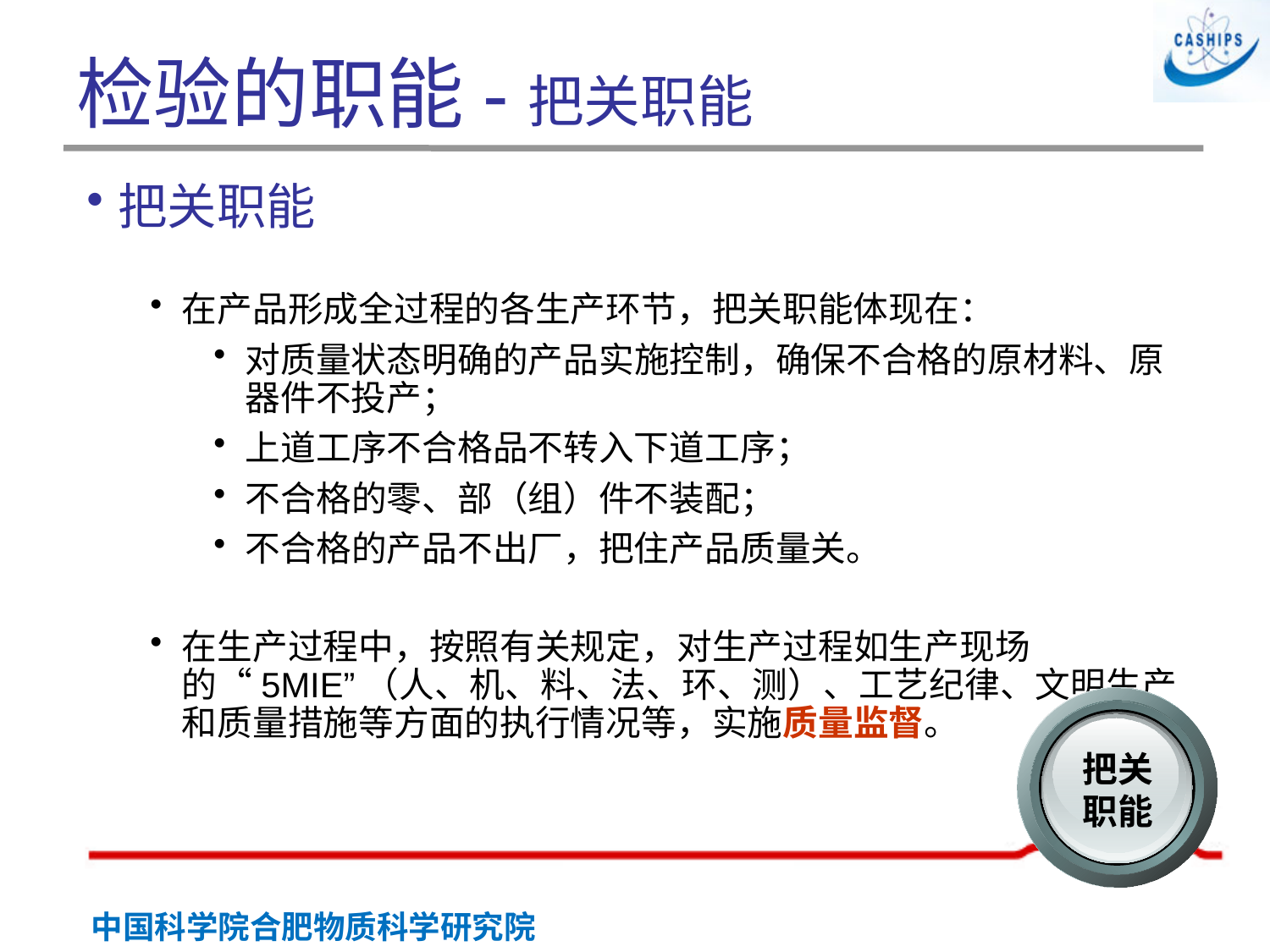

# 检验的职能-把关职能
把关职能

在产品形成全过程的各生产环节，把关职能体现在：
对质量状态明确的产品实施控制，确保不合格的原材料、原器件不投产；
上道工序不合格品不转入下道工序；
不合格的零、部（组）件不装配；
不合格的产品不出厂，把住产品质量关。

在生产过程中，按照有关规定，对生产过程如生产现场的“5MIE”（人、机、料、法、环、测）、工艺纪律、文明生产和质量措施等方面的执行情况等，实施质量监督。

把关
职能